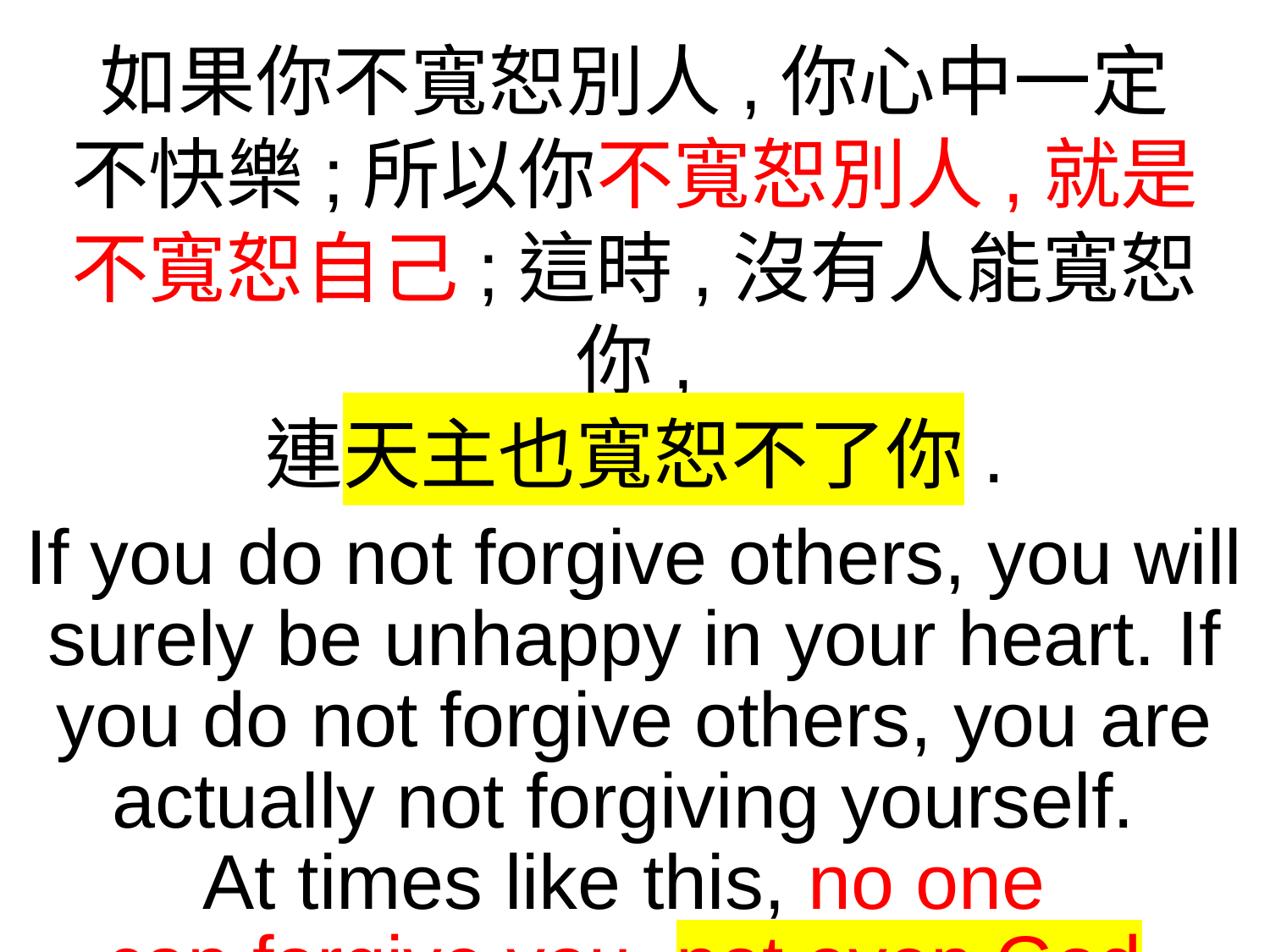

如果你不寬恕別人,你心中一定
不快樂;所以你不寬恕別人,就是
不寬恕自己;這時,沒有人能寬恕你,
連天主也寬恕不了你.
If you do not forgive others, you will surely be unhappy in your heart. If you do not forgive others, you are actually not forgiving yourself.
At times like this, no one
can forgive you, not even God.